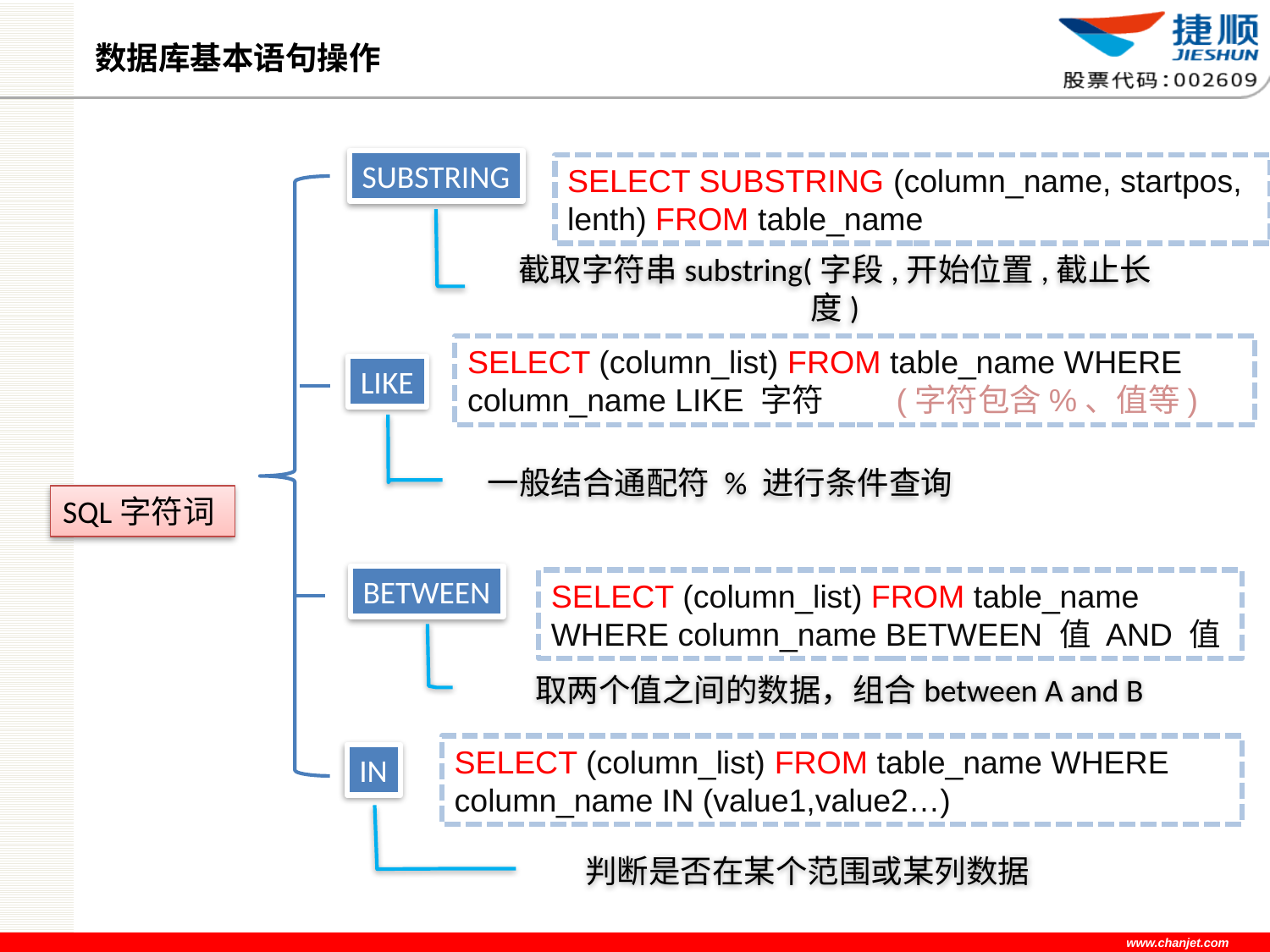

数据库基本语句操作
SUBSTRING
SELECT SUBSTRING (column_name, startpos, lenth) FROM table_name

截取字符串substring(字段,开始位置,截止长度)
SELECT (column_list) FROM table_name WHERE column_name LIKE 字符         (字符包含%、值等)
LIKE
一般结合通配符 % 进行条件查询
SQL字符词
BETWEEN
SELECT (column_list) FROM table_name WHERE column_name BETWEEN 值 AND 值
取两个值之间的数据，组合between A and B
SELECT (column_list) FROM table_name WHERE column_name IN (value1,value2…)
IN
判断是否在某个范围或某列数据